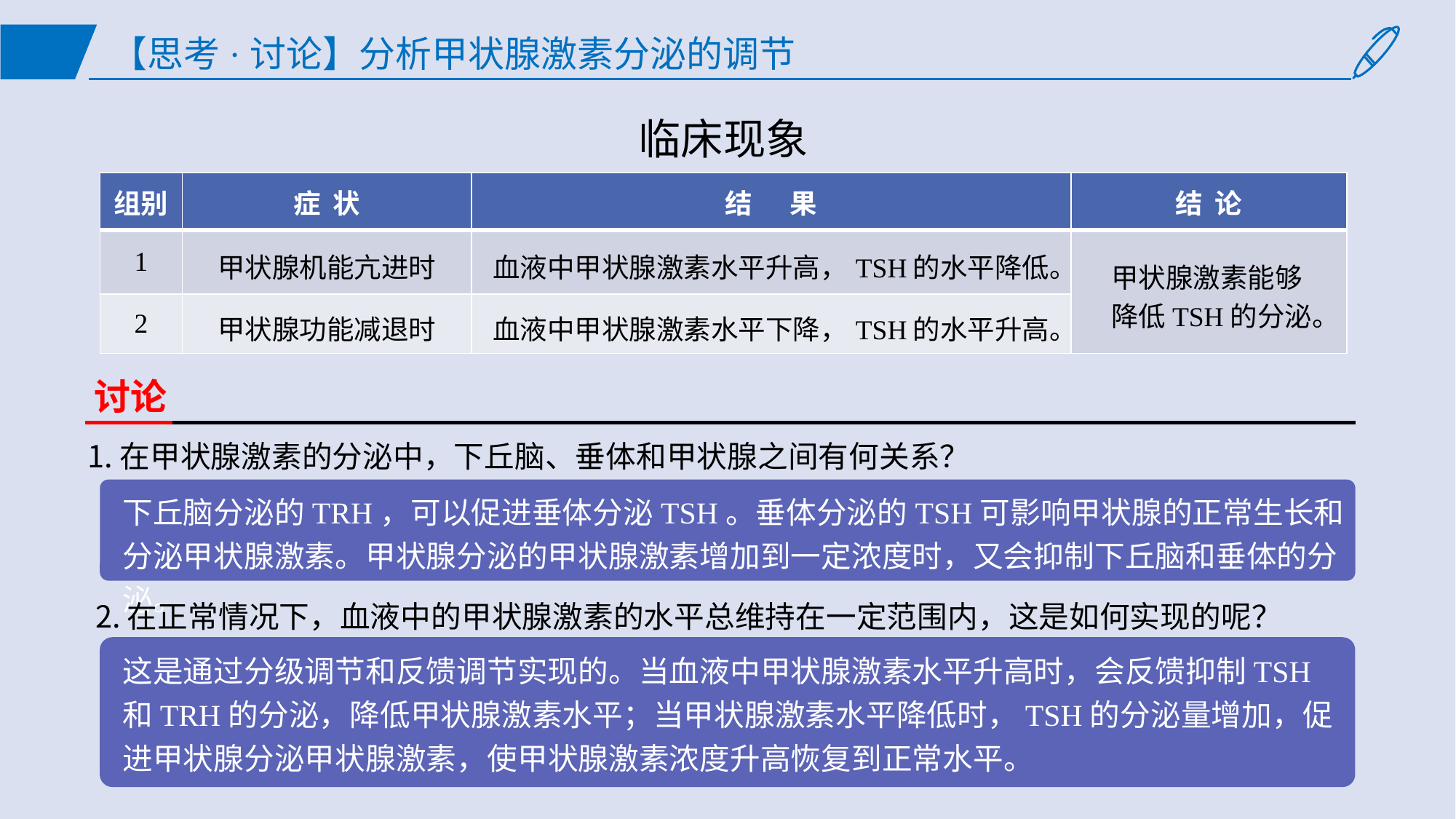

# 【思考·讨论】分析甲状腺激素分泌的调节
临床现象
| 组别 | 症 状 | 结 果 | 结 论 |
| --- | --- | --- | --- |
| 1 | 甲状腺机能亢进时 | 血液中甲状腺激素水平升高，TSH的水平降低。 |  |
| 2 | 甲状腺功能减退时 | 血液中甲状腺激素水平下降，TSH的水平升高。 |  |
甲状腺激素能够降低TSH的分泌。
讨论
在甲状腺激素的分泌中，下丘脑、垂体和甲状腺之间有何关系？

下丘脑分泌的TRH，可以促进垂体分泌TSH。垂体分泌的TSH可影响甲状腺的正常生长和分泌甲状腺激素。甲状腺分泌的甲状腺激素增加到一定浓度时，又会抑制下丘脑和垂体的分泌。
在正常情况下，血液中的甲状腺激素的水平总维持在一定范围内，这是如何实现的呢？

这是通过分级调节和反馈调节实现的。当血液中甲状腺激素水平升高时，会反馈抑制TSH和TRH的分泌，降低甲状腺激素水平；当甲状腺激素水平降低时，TSH的分泌量增加，促进甲状腺分泌甲状腺激素，使甲状腺激素浓度升高恢复到正常水平。